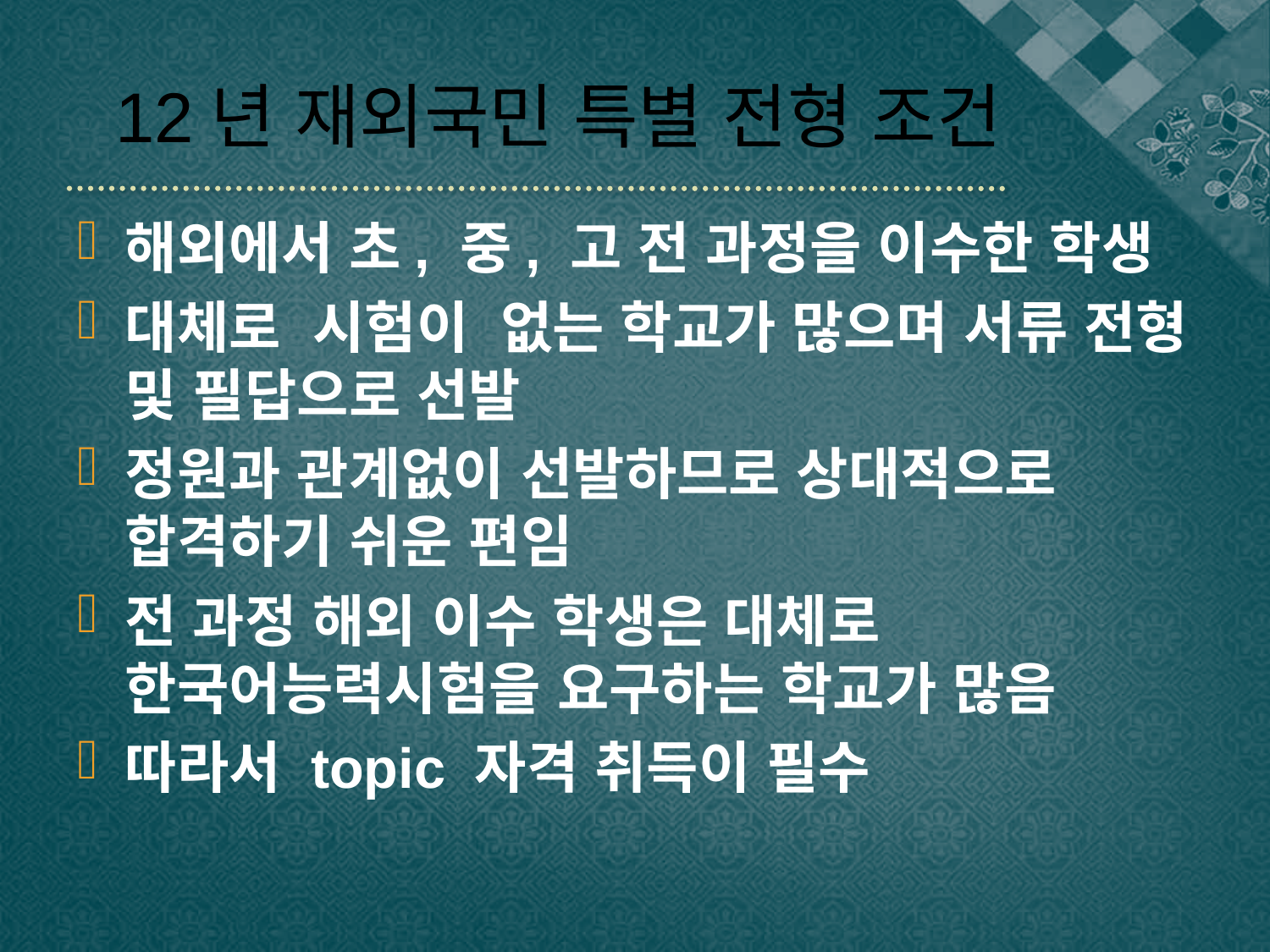

# 12년 재외국민 특별 전형 조건
해외에서 초, 중, 고 전 과정을 이수한 학생
대체로  시험이  없는 학교가 많으며 서류 전형 및 필답으로 선발
정원과 관계없이 선발하므로 상대적으로 합격하기 쉬운 편임
전 과정 해외 이수 학생은 대체로 한국어능력시험을 요구하는 학교가 많음
따라서 topic 자격 취득이 필수